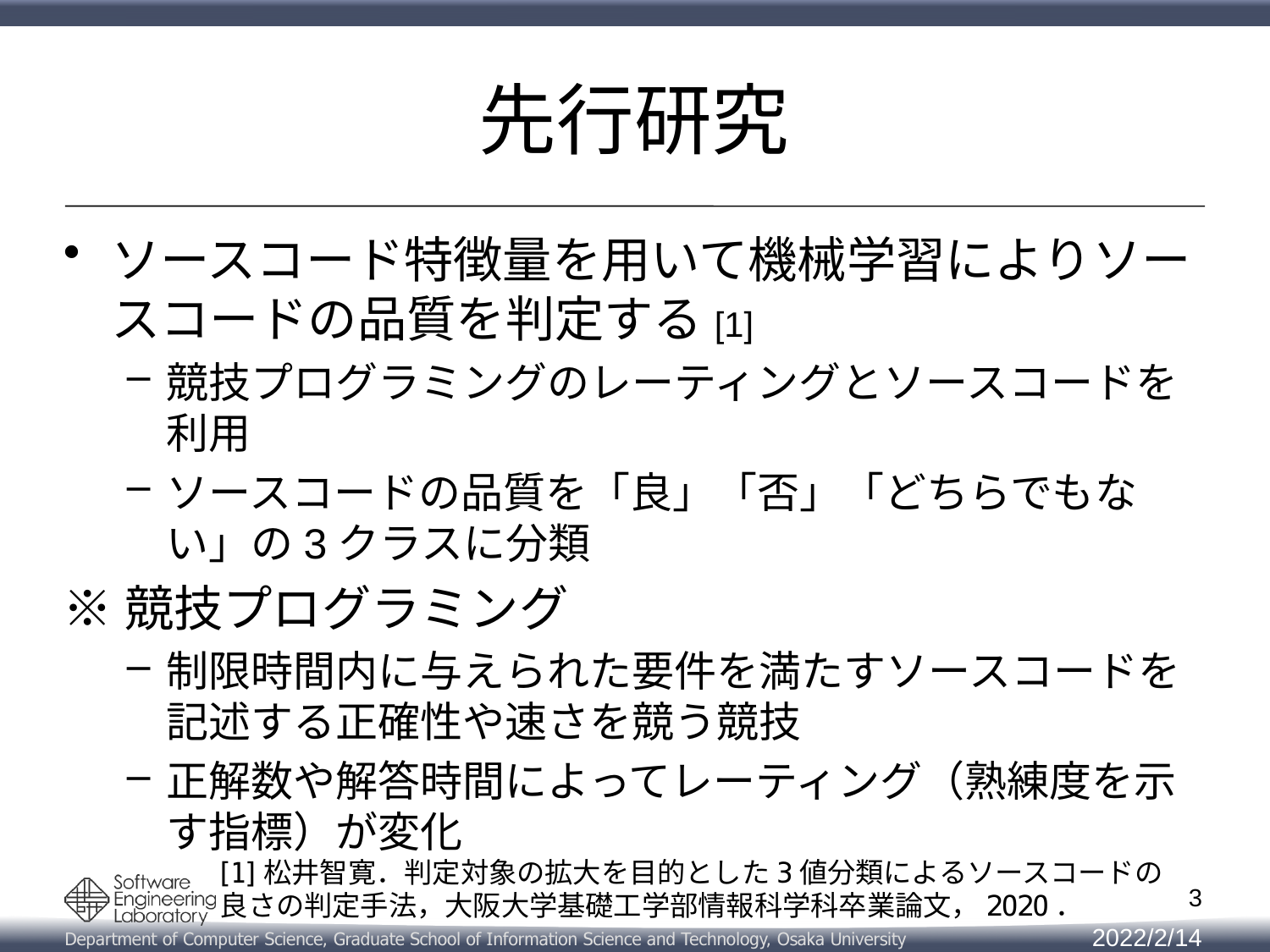

# 先行研究
ソースコード特徴量を用いて機械学習によりソースコードの品質を判定する[1]
競技プログラミングのレーティングとソースコードを利用
ソースコードの品質を「良」「否」「どちらでもない」の3クラスに分類
※競技プログラミング
制限時間内に与えられた要件を満たすソースコードを記述する正確性や速さを競う競技
正解数や解答時間によってレーティング（熟練度を示す指標）が変化

[1]松井智寛．判定対象の拡大を目的とした3値分類によるソースコードの良さの判定手法，大阪大学基礎工学部情報科学科卒業論文，2020．
3
2022/2/14